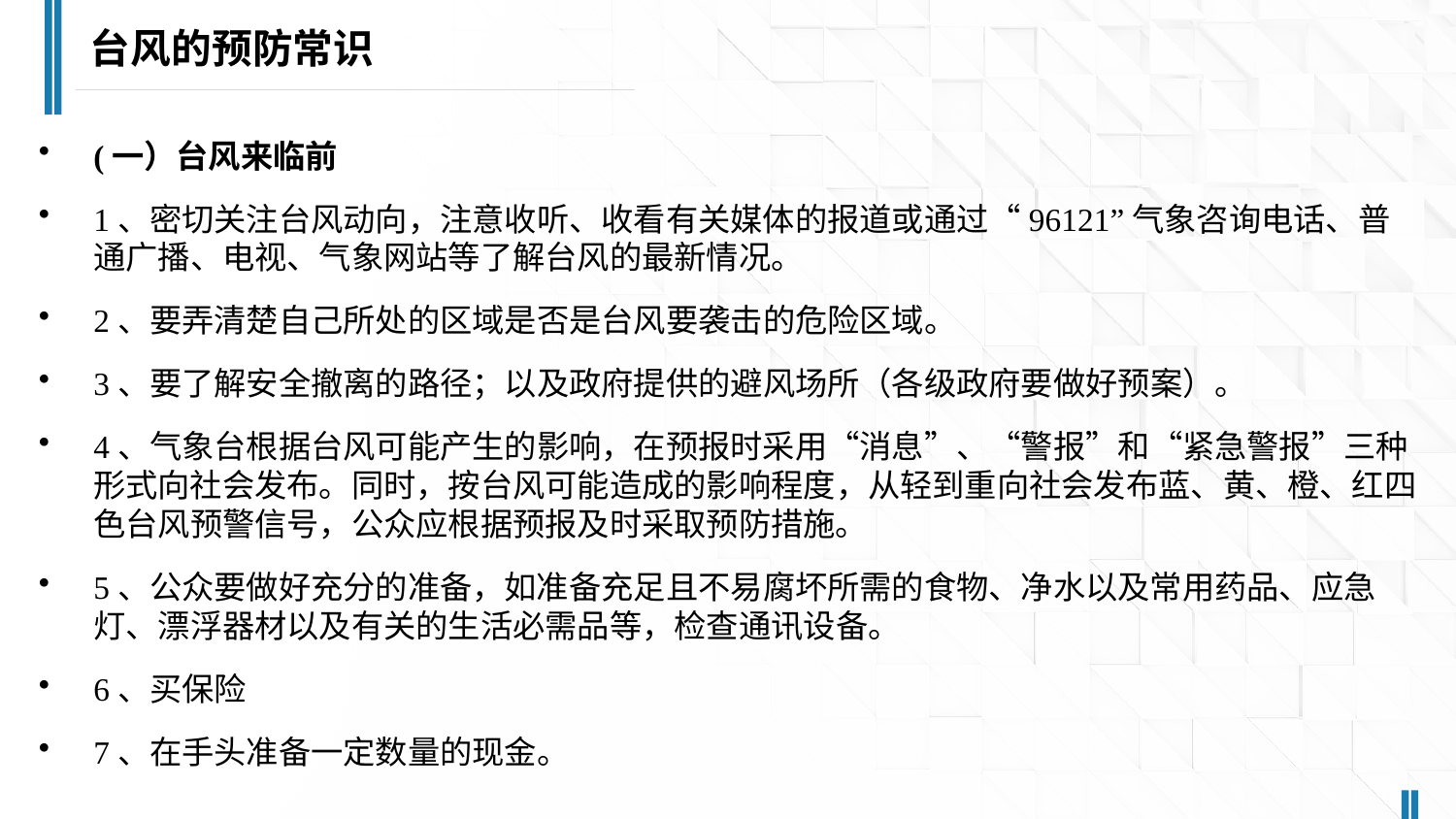

台风的预防常识
(一）台风来临前
1、密切关注台风动向，注意收听、收看有关媒体的报道或通过“96121”气象咨询电话、普通广播、电视、气象网站等了解台风的最新情况。
2、要弄清楚自己所处的区域是否是台风要袭击的危险区域。
3、要了解安全撤离的路径；以及政府提供的避风场所（各级政府要做好预案）。
4、气象台根据台风可能产生的影响，在预报时采用“消息”、“警报”和“紧急警报”三种形式向社会发布。同时，按台风可能造成的影响程度，从轻到重向社会发布蓝、黄、橙、红四色台风预警信号，公众应根据预报及时采取预防措施。
5、公众要做好充分的准备，如准备充足且不易腐坏所需的食物、净水以及常用药品、应急灯、漂浮器材以及有关的生活必需品等，检查通讯设备。
6、买保险
7、在手头准备一定数量的现金。